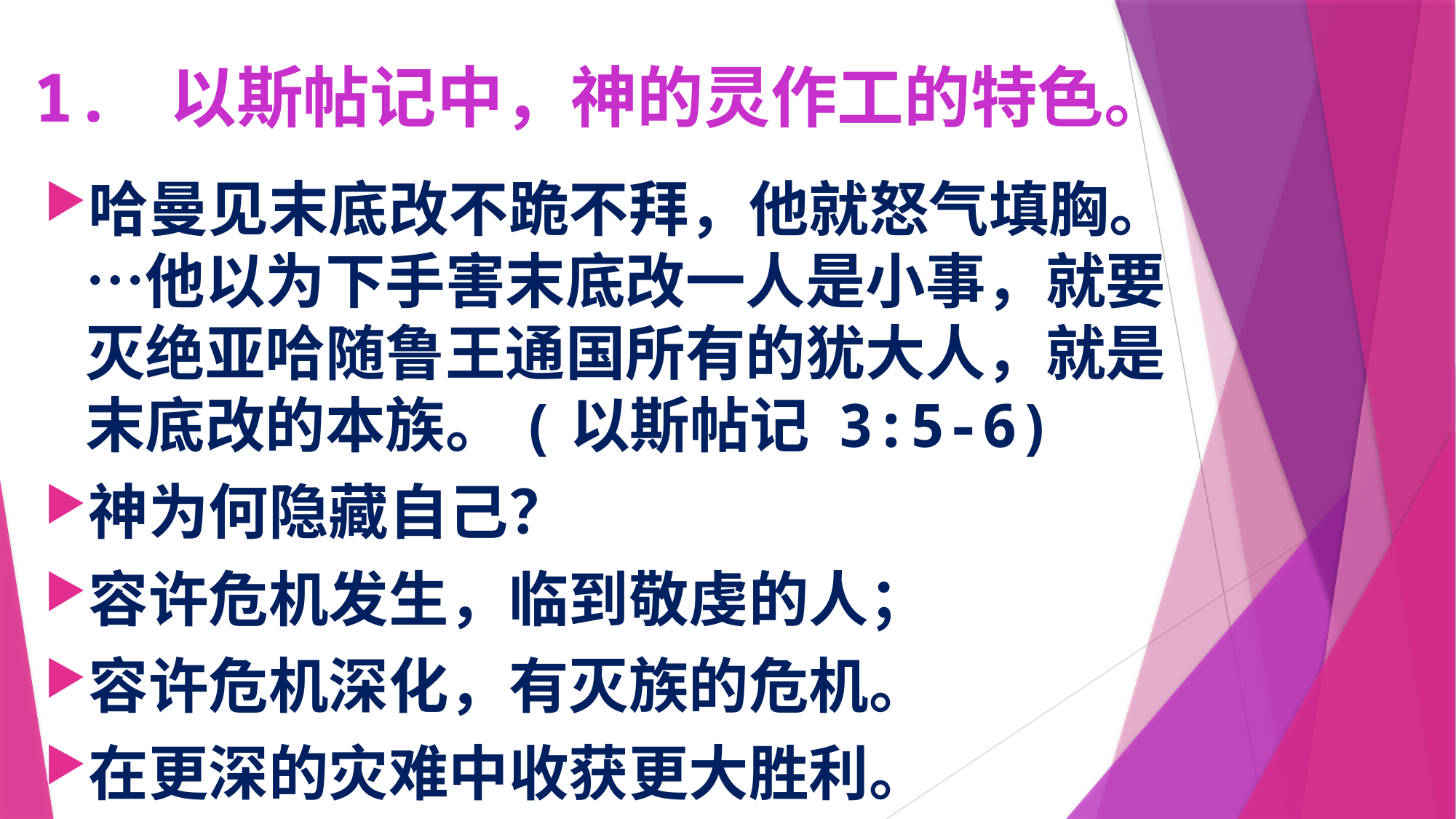

# 1. 以斯帖记中，神的灵作工的特色。
哈曼见末底改不跪不拜，他就怒气填胸。…他以为下手害末底改一人是小事，就要灭绝亚哈随鲁王通国所有的犹大人，就是末底改的本族。(以斯帖记 3:5-6)
神为何隐藏自己？
容许危机发生，临到敬虔的人；
容许危机深化，有灭族的危机。
在更深的灾难中收获更大胜利。